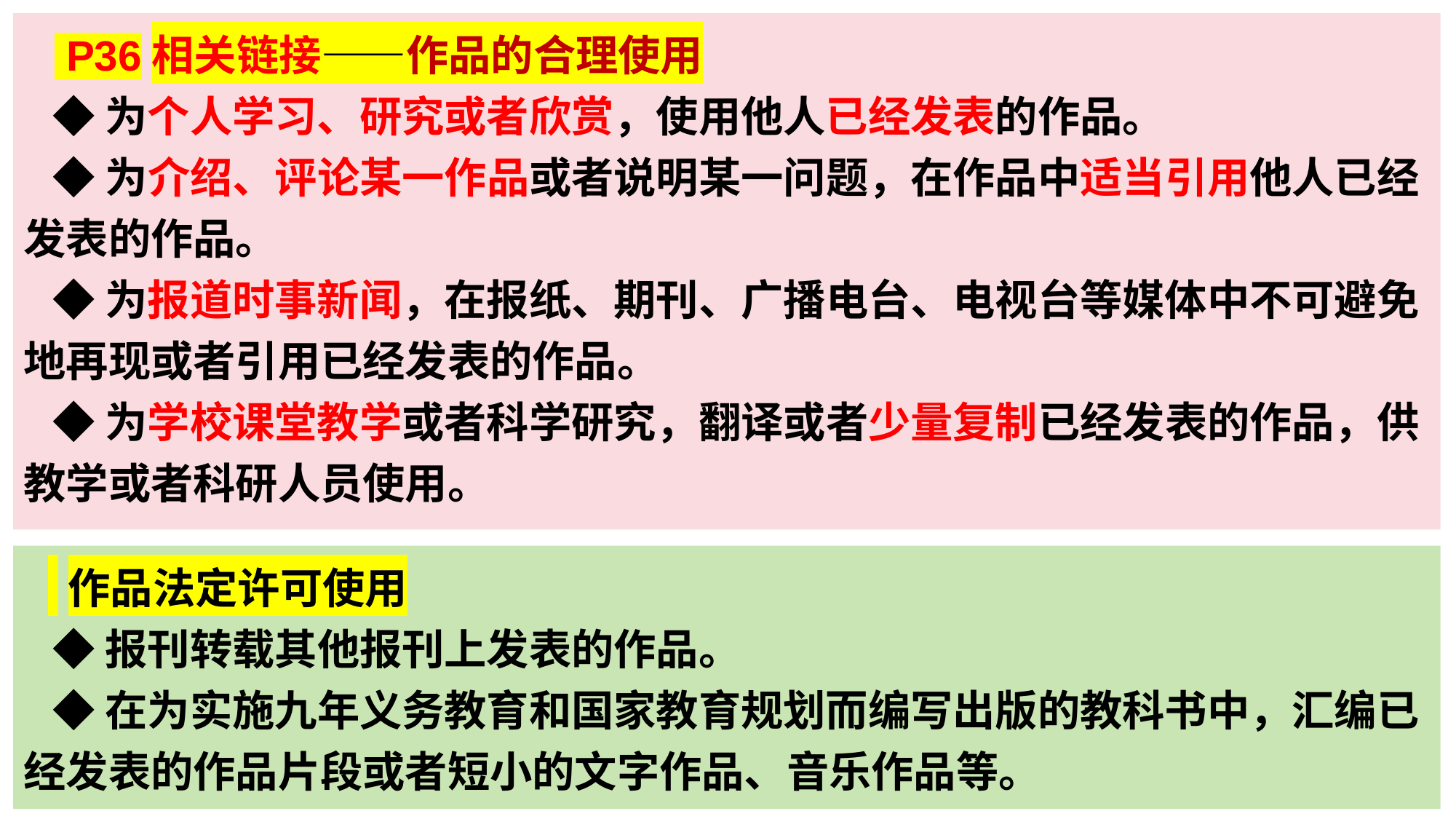

P36相关链接——作品的合理使用
   ◆为个人学习、研究或者欣赏，使用他人已经发表的作品。
   ◆为介绍、评论某一作品或者说明某一问题，在作品中适当引用他人已经发表的作品。
   ◆为报道时事新闻，在报纸、期刊、广播电台、电视台等媒体中不可避免地再现或者引用已经发表的作品。
   ◆为学校课堂教学或者科学研究，翻译或者少量复制已经发表的作品，供教学或者科研人员使用。
    作品法定许可使用
   ◆报刊转载其他报刊上发表的作品。
   ◆在为实施九年义务教育和国家教育规划而编写出版的教科书中，汇编已经发表的作品片段或者短小的文字作品、音乐作品等。